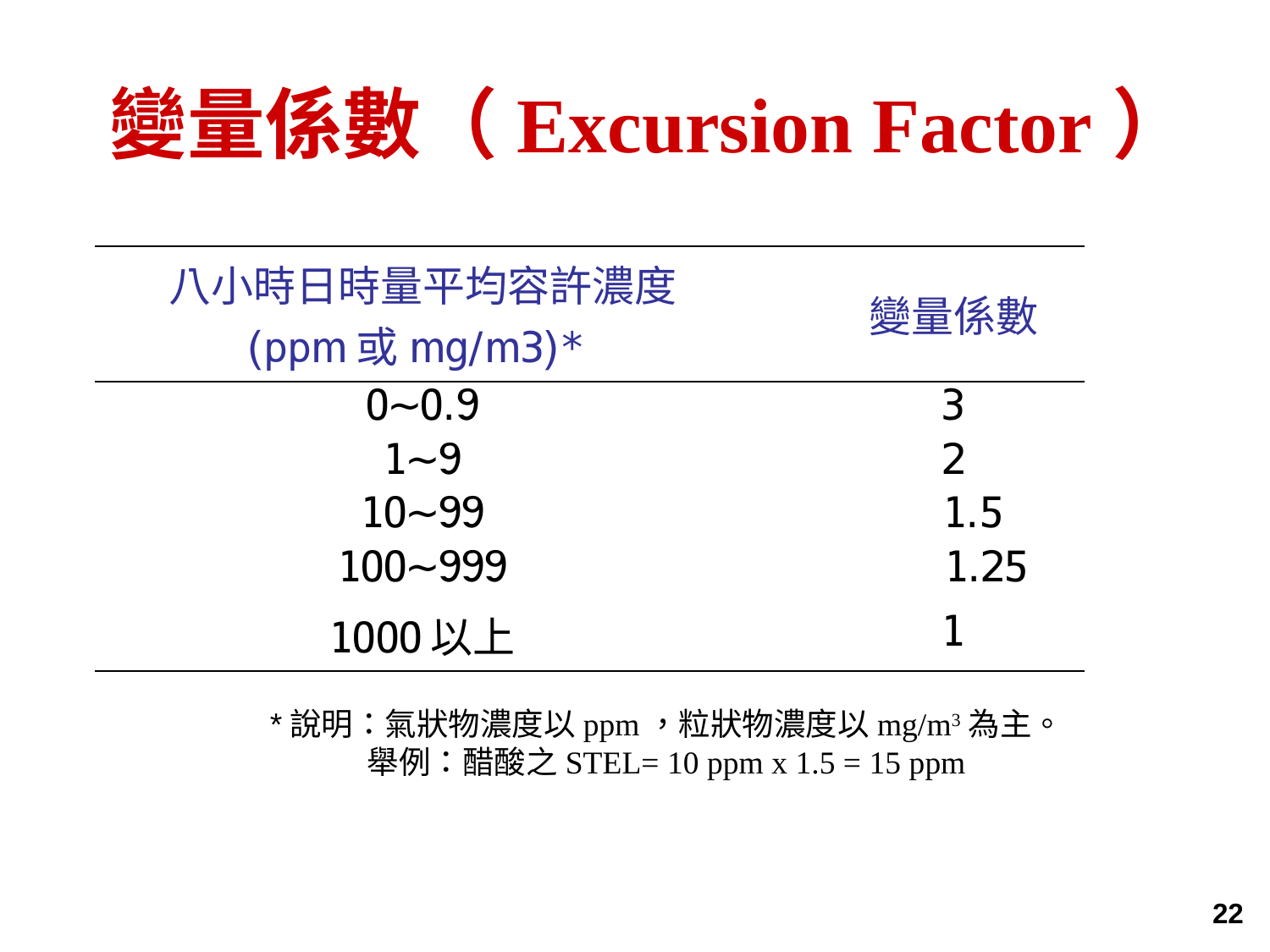

變量係數（Excursion Factor）
| 八小時日時量平均容許濃度 (ppm或mg/m3)\* |  | 變量係數 |
| --- | --- | --- |
| 0~0.9 |  | 3 |
| 1~9 |  | 2 |
| 10~99 |  | 1.5 |
| 100~999 |  | 1.25 |
| 1000以上 |  | 1 |
*說明：氣狀物濃度以ppm，粒狀物濃度以mg/m3為主。
舉例：醋酸之STEL= 10 ppm x 1.5 = 15 ppm

22